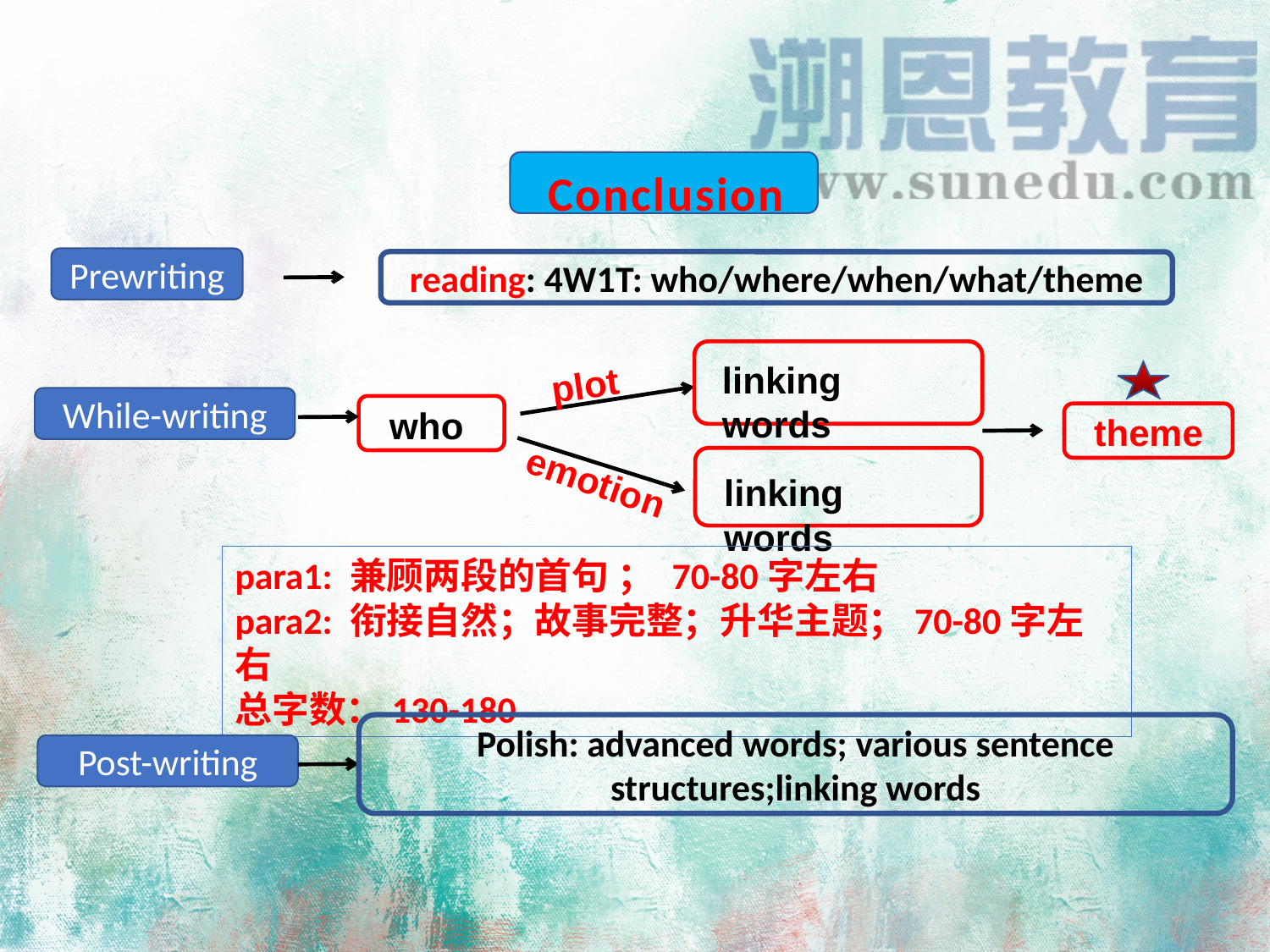

Conclusion

Prewriting
reading: 4W1T: who/where/when/what/theme

plot
emotion

who

theme

linking words
linking words
While-writing
para1: 兼顾两段的首句 ； 70-80字左右
para2: 衔接自然；故事完整；升华主题；70-80字左右
总字数：130-180

Polish: advanced words; various sentence structures;linking words
Post-writing